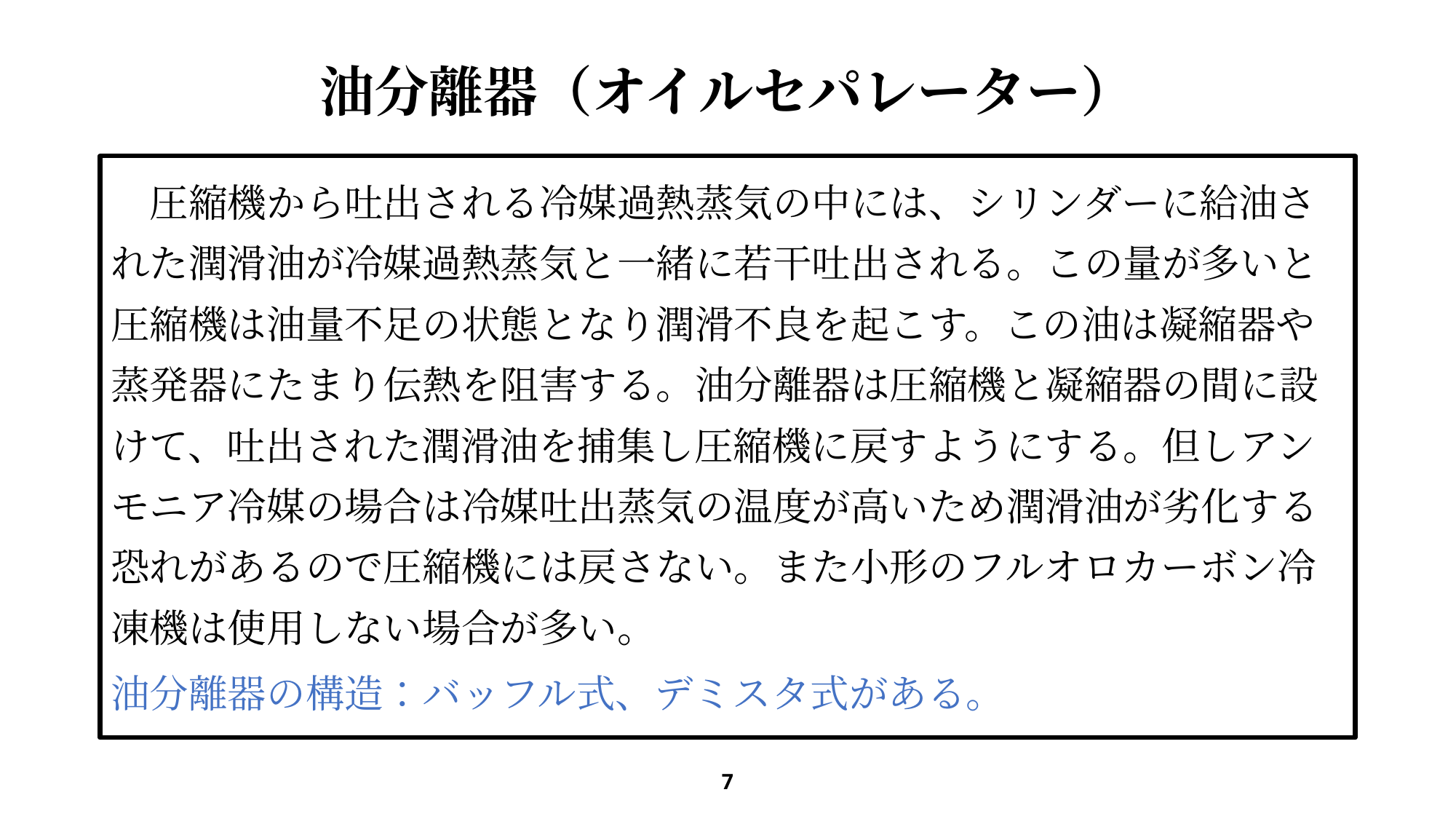

# 油分離器（オイルセパレーター）
　圧縮機から吐出される冷媒過熱蒸気の中には、シリンダーに給油さ
れた潤滑油が冷媒過熱蒸気と一緒に若干吐出される。この量が多いと
圧縮機は油量不足の状態となり潤滑不良を起こす。この油は凝縮器や
蒸発器にたまり伝熱を阻害する。油分離器は圧縮機と凝縮器の間に設
けて、吐出された潤滑油を捕集し圧縮機に戻すようにする。但しアン
モニア冷媒の場合は冷媒吐出蒸気の温度が高いため潤滑油が劣化する
恐れがあるので圧縮機には戻さない。また小形のフルオロカーボン冷
凍機は使用しない場合が多い。
油分離器の構造：バッフル式、デミスタ式がある。
7